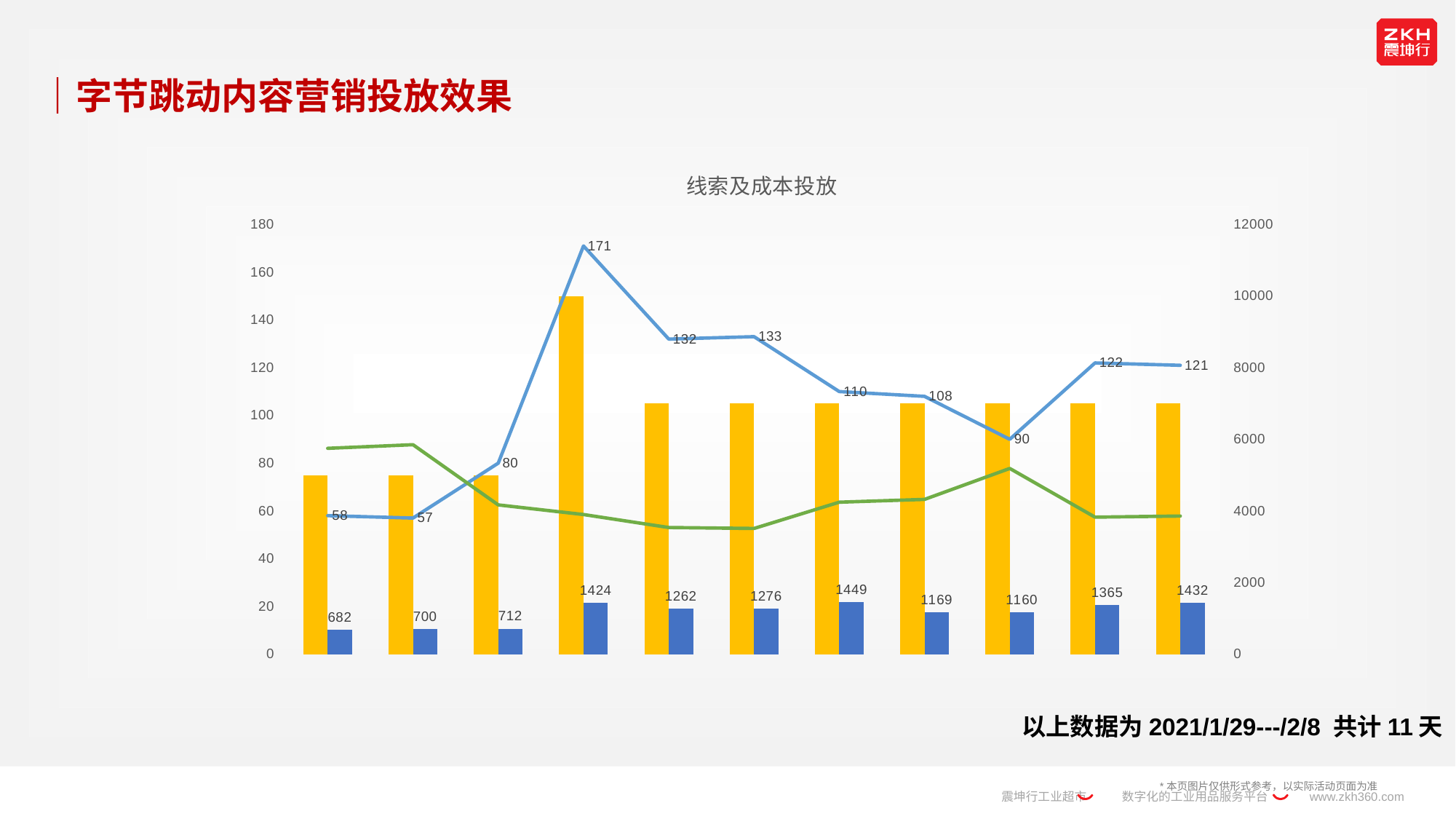

# ｜字节跳动内容营销投放效果

[unsupported chart]

以上数据为2021/1/29---/2/8 共计11天
*本页图片仅供形式参考，以实际活动页面为准